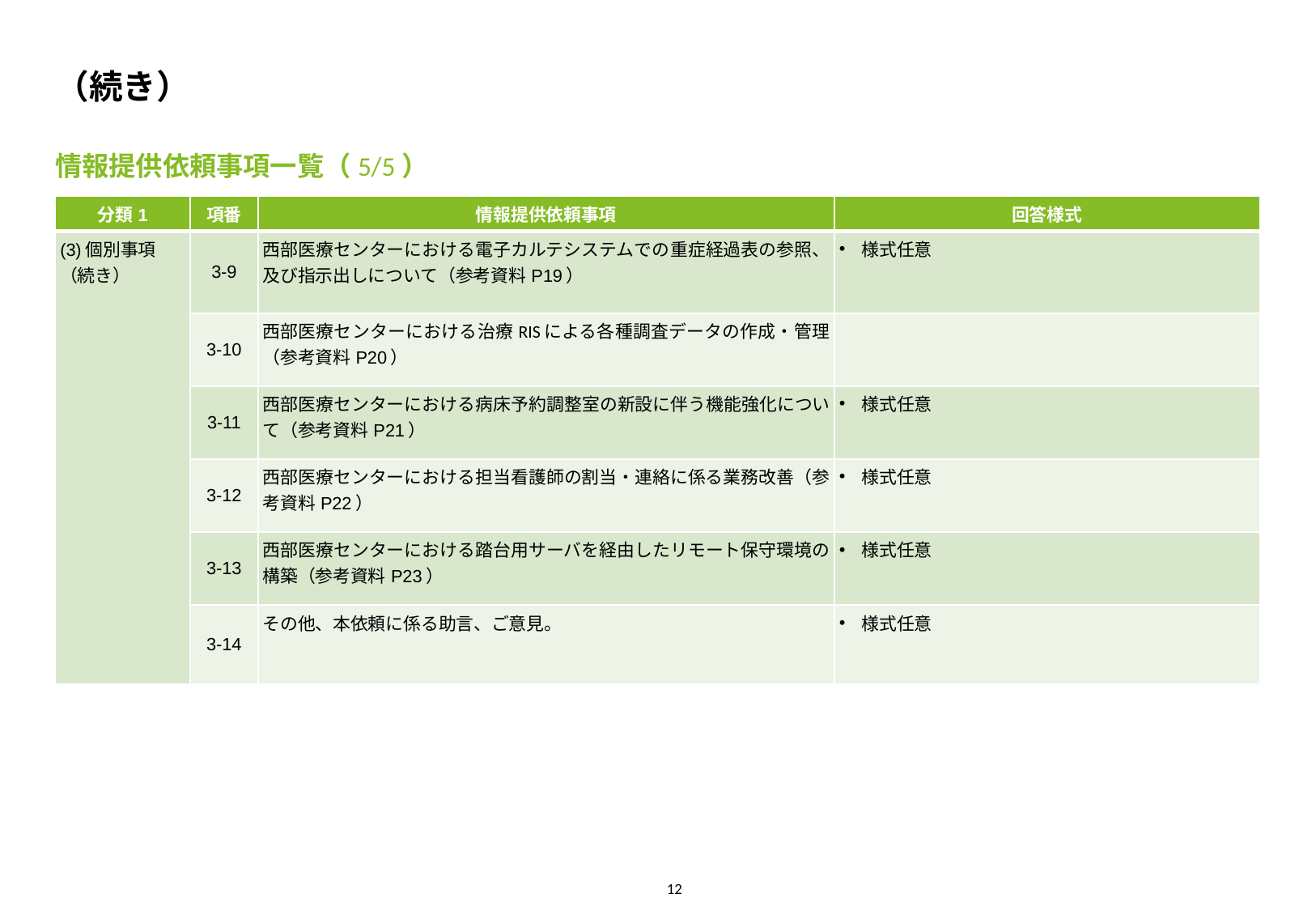

# （続き）
情報提供依頼事項一覧（5/5）
| 分類1 | 項番 | 情報提供依頼事項 | 回答様式 |
| --- | --- | --- | --- |
| (3)個別事項 （続き） | 3-9 | 西部医療センターにおける電子カルテシステムでの重症経過表の参照、及び指示出しについて（参考資料P19） | 様式任意 |
|  | 3-10 | 西部医療センターにおける治療RISによる各種調査データの作成・管理（参考資料P20） |  |
|  | 3-11 | 西部医療センターにおける病床予約調整室の新設に伴う機能強化について（参考資料P21） | 様式任意 |
|  | 3-12 | 西部医療センターにおける担当看護師の割当・連絡に係る業務改善（参考資料P22） | 様式任意 |
|  | 3-13 | 西部医療センターにおける踏台用サーバを経由したリモート保守環境の構築（参考資料P23） | 様式任意 |
|  | 3-14 | その他、本依頼に係る助言、ご意見。 | 様式任意 |
12